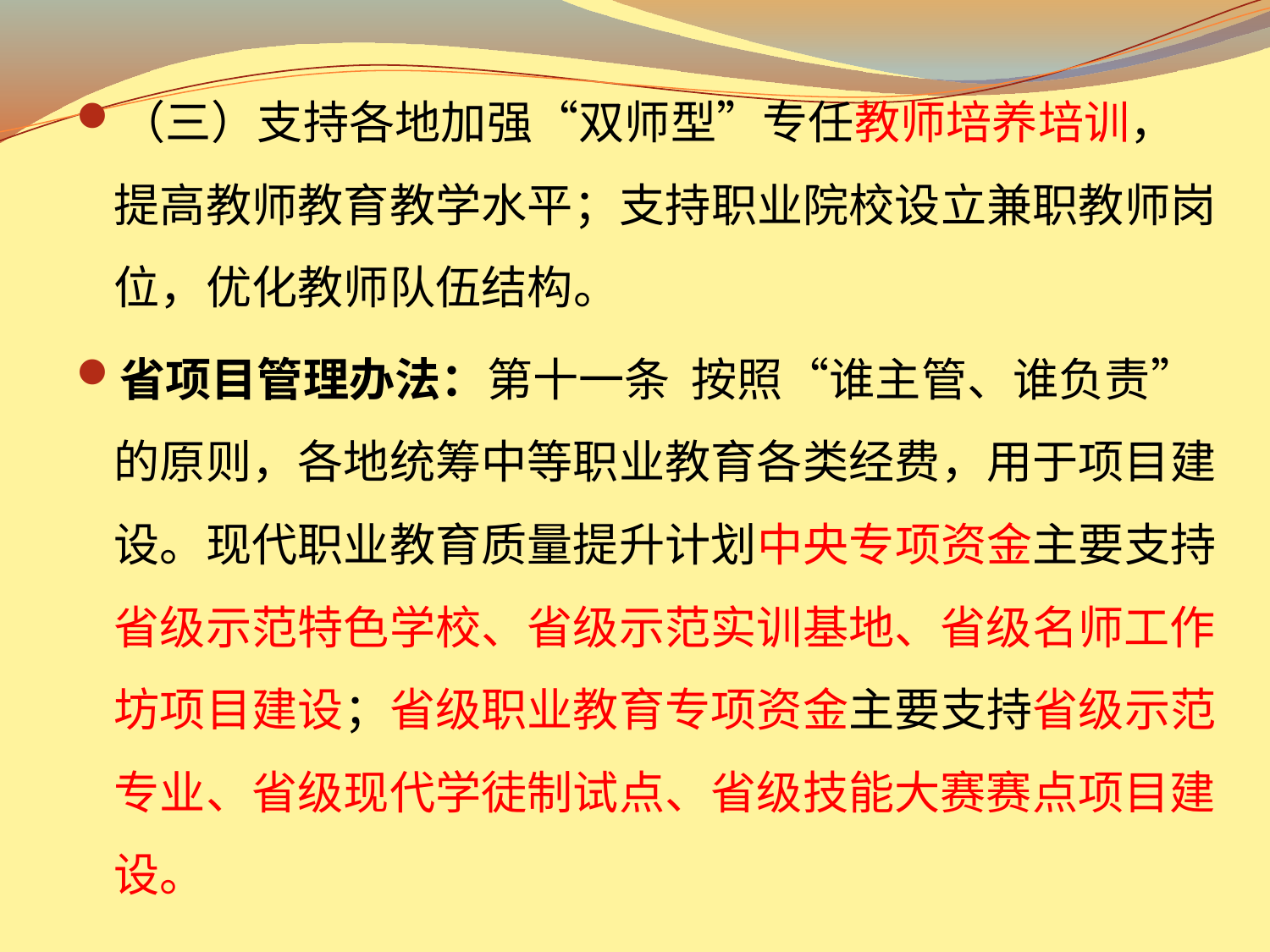

#
（三）支持各地加强“双师型”专任教师培养培训，提高教师教育教学水平；支持职业院校设立兼职教师岗位，优化教师队伍结构。
省项目管理办法：第十一条  按照“谁主管、谁负责”的原则，各地统筹中等职业教育各类经费，用于项目建设。现代职业教育质量提升计划中央专项资金主要支持省级示范特色学校、省级示范实训基地、省级名师工作坊项目建设；省级职业教育专项资金主要支持省级示范专业、省级现代学徒制试点、省级技能大赛赛点项目建设。